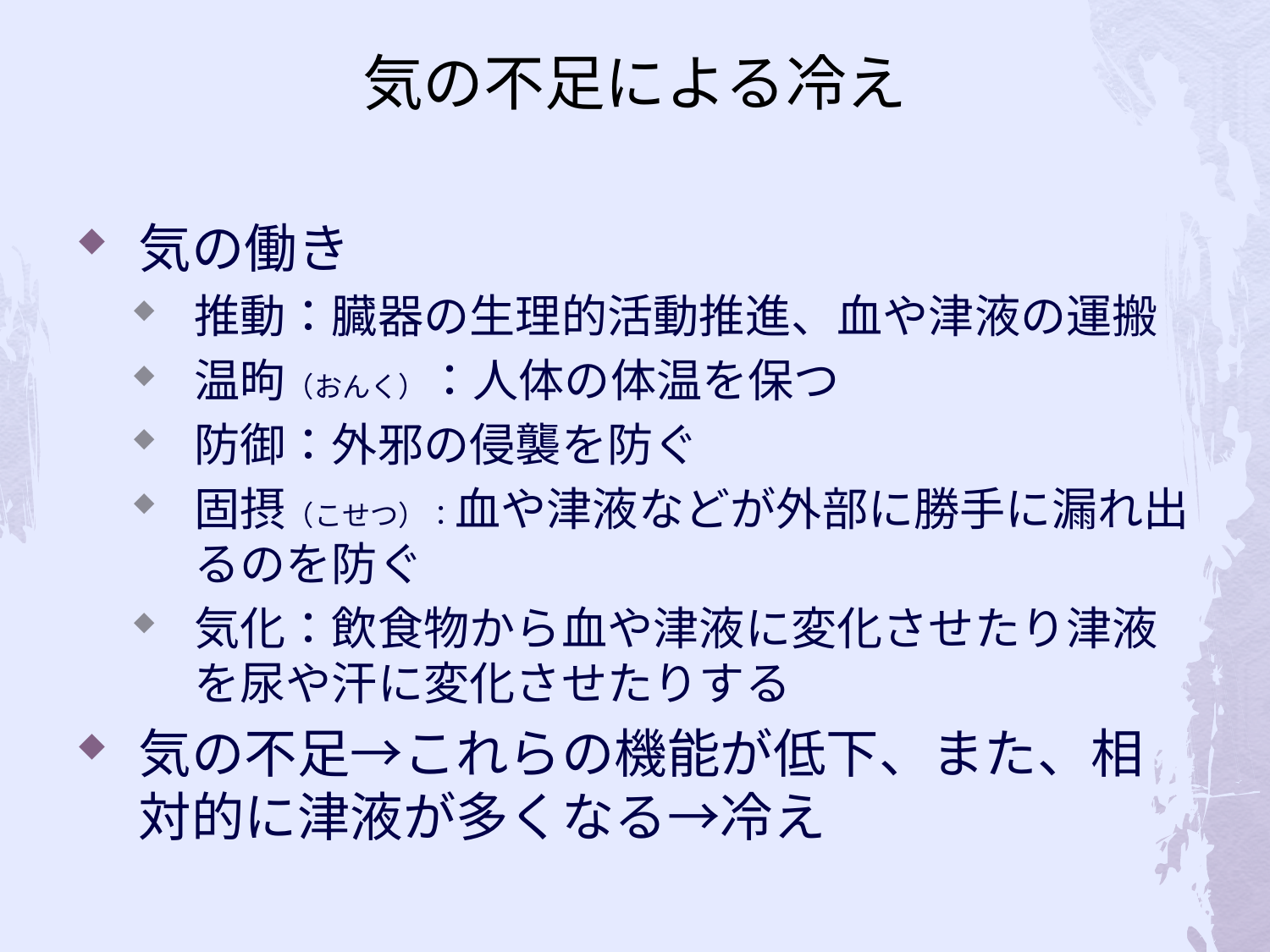

# 気の不足による冷え
気の働き
推動：臓器の生理的活動推進、血や津液の運搬
温昫（おんく）：人体の体温を保つ
防御：外邪の侵襲を防ぐ
固摂（こせつ）：血や津液などが外部に勝手に漏れ出るのを防ぐ
気化：飲食物から血や津液に変化させたり津液を尿や汗に変化させたりする
気の不足→これらの機能が低下、また、相対的に津液が多くなる→冷え